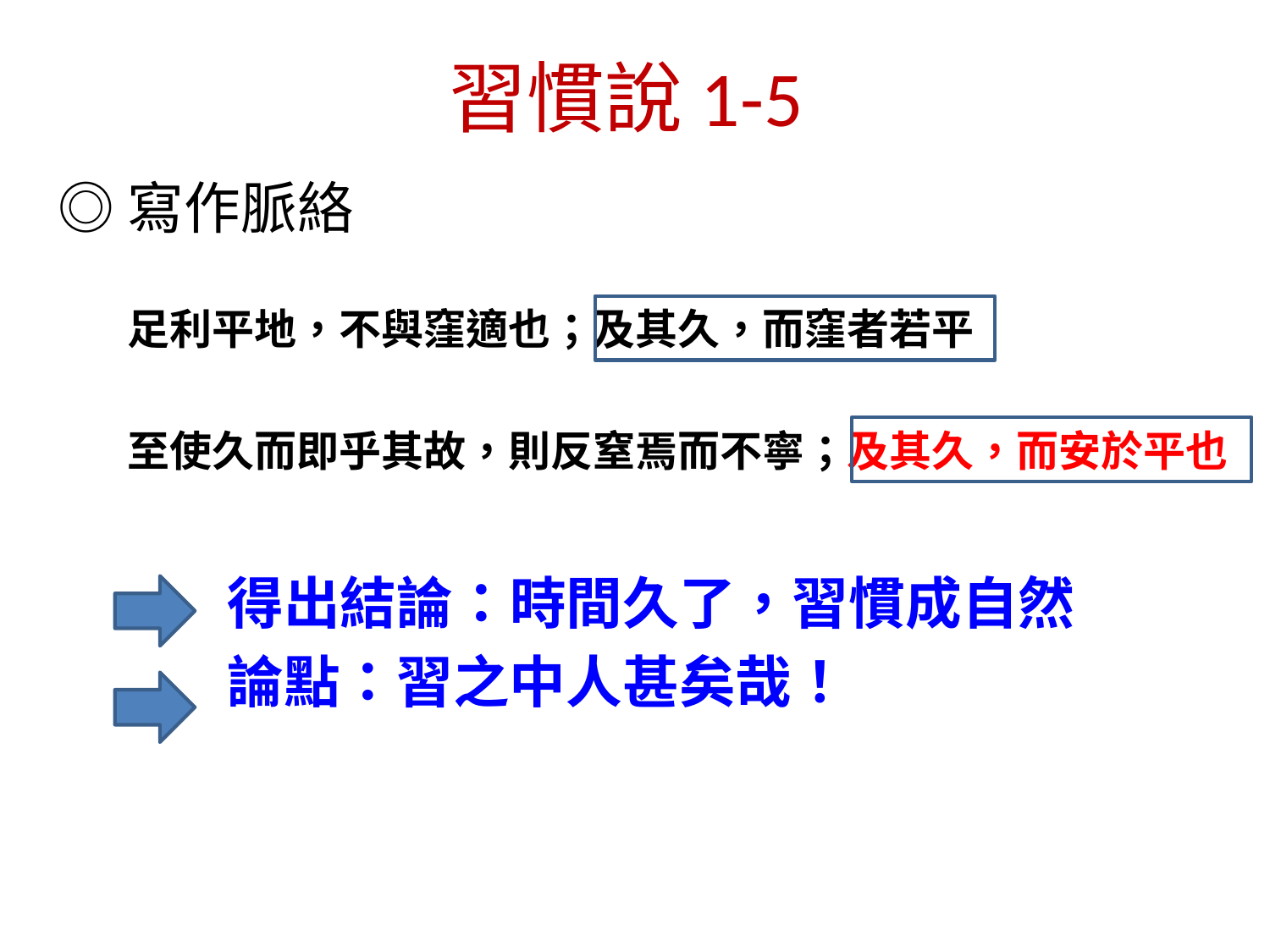

# 習慣說1-5
◎寫作脈絡

　　　得出結論：時間久了，習慣成自然
　　　論點：習之中人甚矣哉！

足利平地，不與窪適也；及其久，而窪者若平

至使久而即乎其故，則反窒焉而不寧；及其久，而安於平也